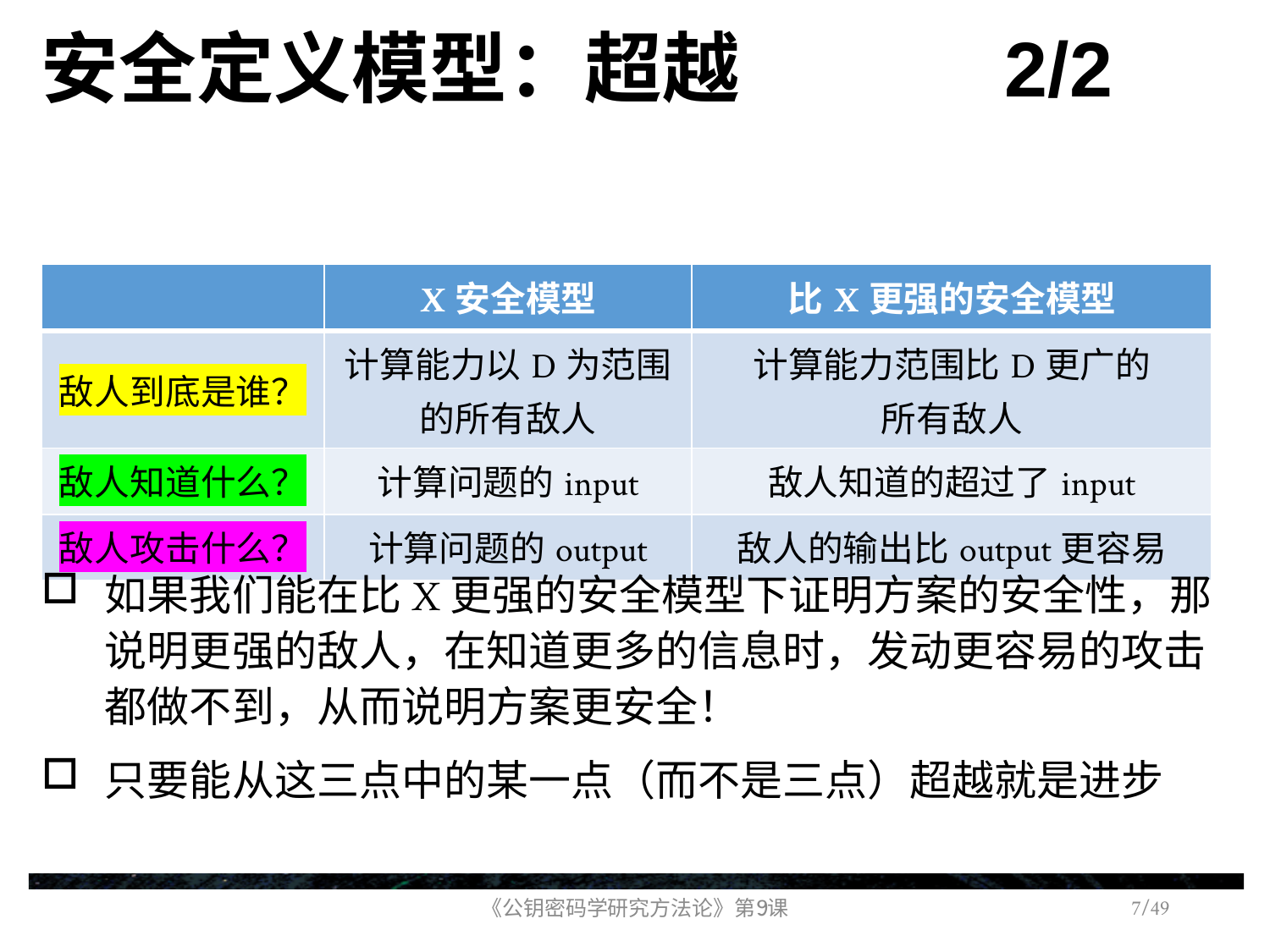

# 安全定义模型：超越              2/2
|  | X安全模型 | 比X更强的安全模型 |
| --- | --- | --- |
| 敌人到底是谁？ | 计算能力以D为范围的所有敌人 | 计算能力范围比D更广的 所有敌人 |
| 敌人知道什么？ | 计算问题的input | 敌人知道的超过了input |
| 敌人攻击什么？ | 计算问题的output | 敌人的输出比output更容易 |
如果我们能在比X更强的安全模型下证明方案的安全性，那说明更强的敌人，在知道更多的信息时，发动更容易的攻击都做不到，从而说明方案更安全！
只要能从这三点中的某一点（而不是三点）超越就是进步
《公钥密码学研究方法论》第9课
7/49